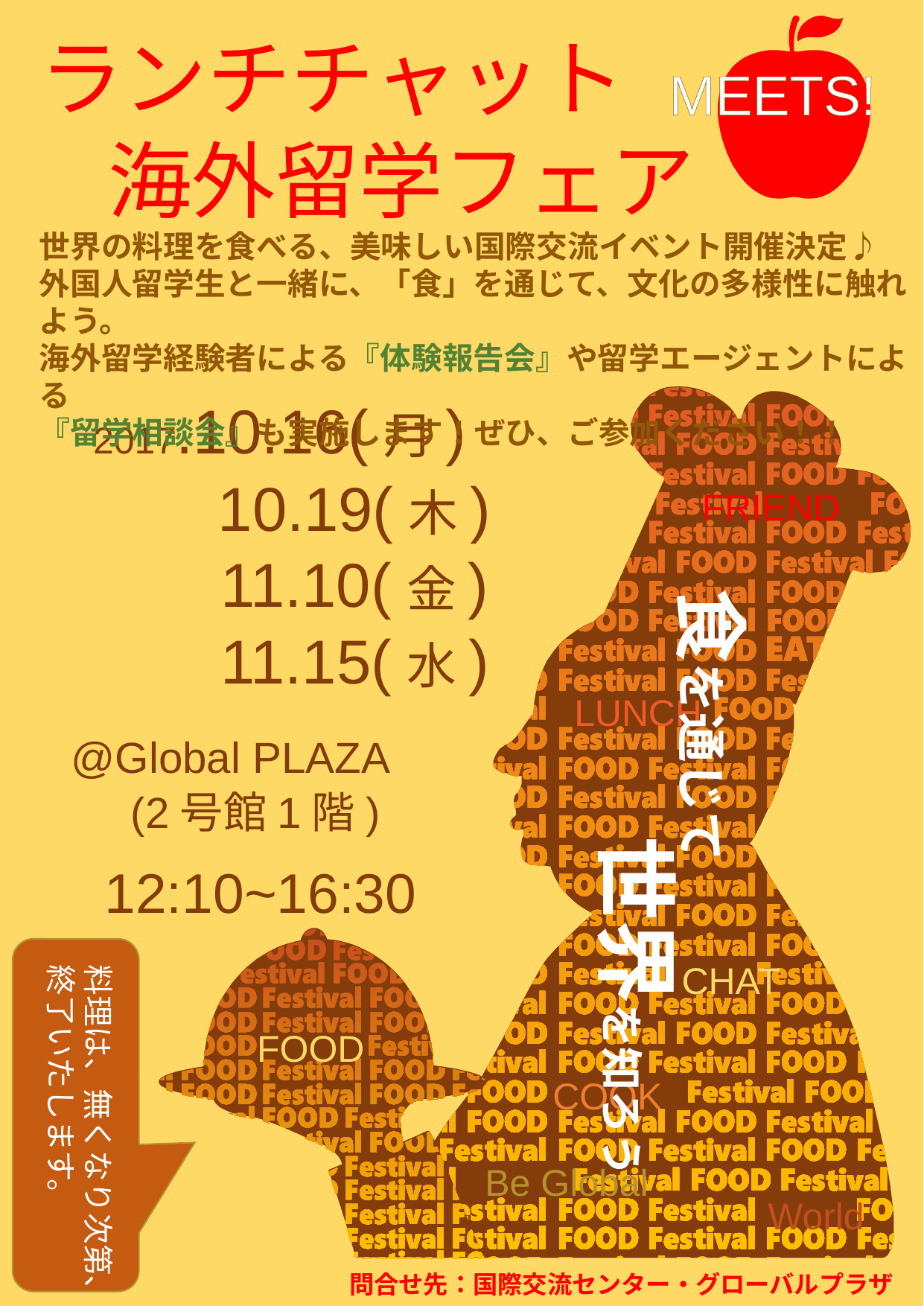

ランチチャット

MEETS!
海外留学フェア
世界の料理を食べる、美味しい国際交流イベント開催決定♪
外国人留学生と一緒に、「食」を通じて、文化の多様性に触れよう。
海外留学経験者による『体験報告会』や留学エージェントによる
『留学相談会』も実施します！ぜひ、ご参加ください！！

2017.10.16(月)

FRIEND
LUNCH
CHAT
COOK
Be Global
World

FOOD
10.19(木)
11.10(金)
食を通じて
11.15(水)
@Global PLAZA
(2号館1階)
世界を知ろう
12:10~16:30

料理は、無くなり次第、終了いたします。
問合せ先：国際交流センター・グローバルプラザ